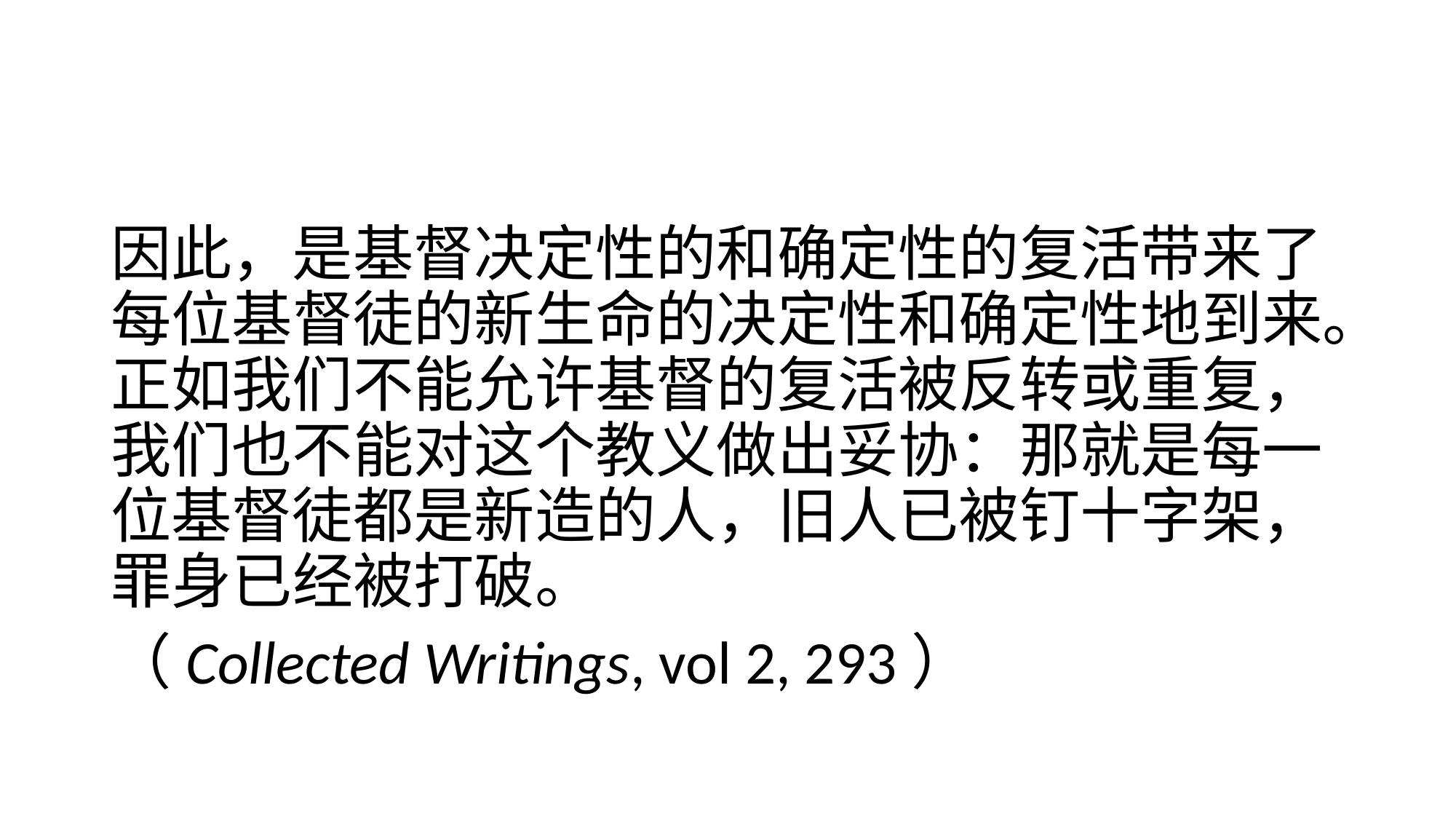

#
因此，是基督决定性的和确定性的复活带来了每位基督徒的新生命的决定性和确定性地到来。正如我们不能允许基督的复活被反转或重复，我们也不能对这个教义做出妥协：那就是每一位基督徒都是新造的人，旧人已被钉十字架，罪身已经被打破。
（Collected Writings, vol 2, 293）